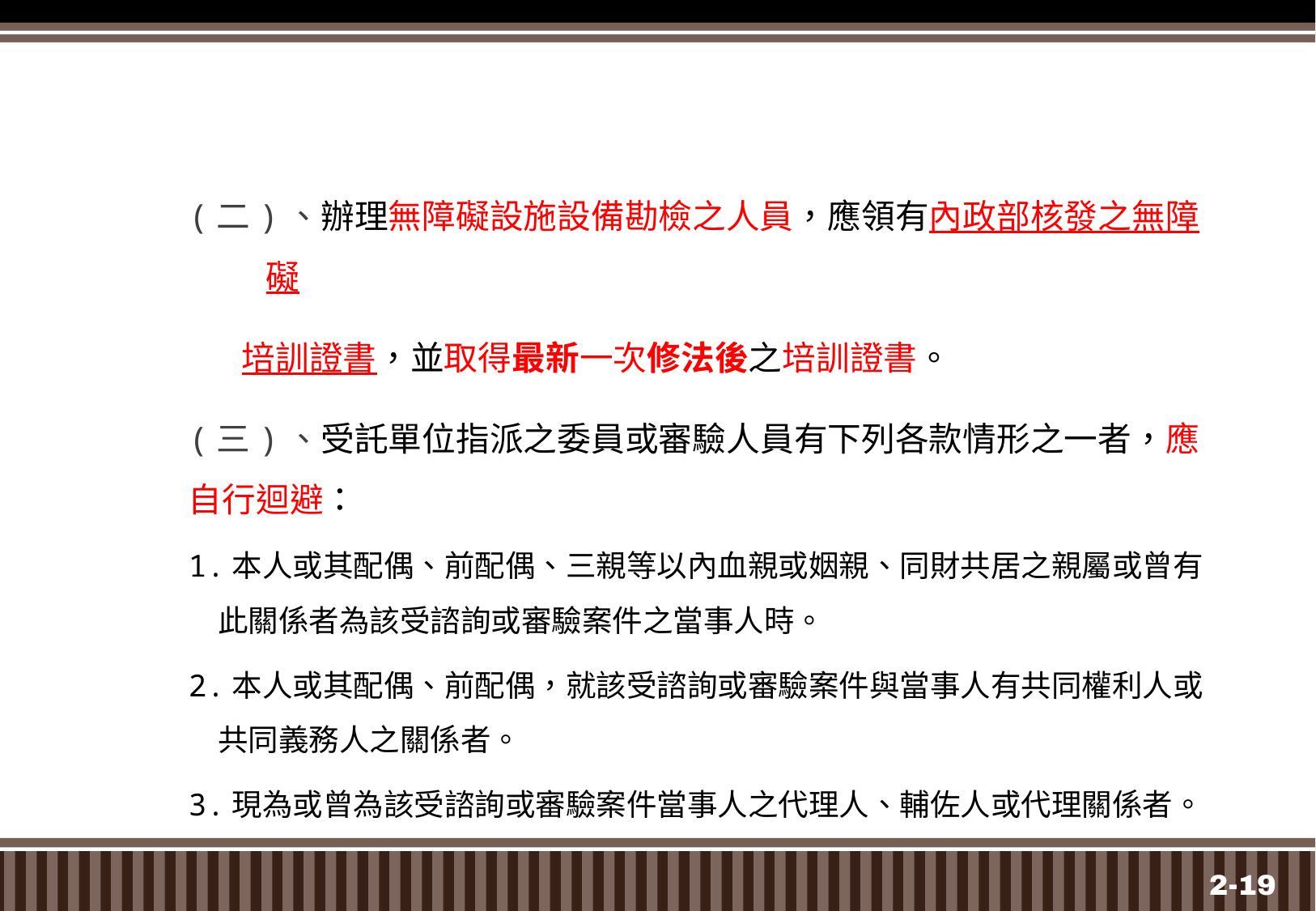

(二)、辦理無障礙設施設備勘檢之人員，應領有內政部核發之無障礙
      培訓證書，並取得最新一次修法後之培訓證書。
(三)、受託單位指派之委員或審驗人員有下列各款情形之一者，應自行迴避：
1.本人或其配偶、前配偶、三親等以內血親或姻親、同財共居之親屬或曾有此關係者為該受諮詢或審驗案件之當事人時。
2.本人或其配偶、前配偶，就該受諮詢或審驗案件與當事人有共同權利人或共同義務人之關係者。
3.現為或曾為該受諮詢或審驗案件當事人之代理人、輔佐人或代理關係者。

2-19